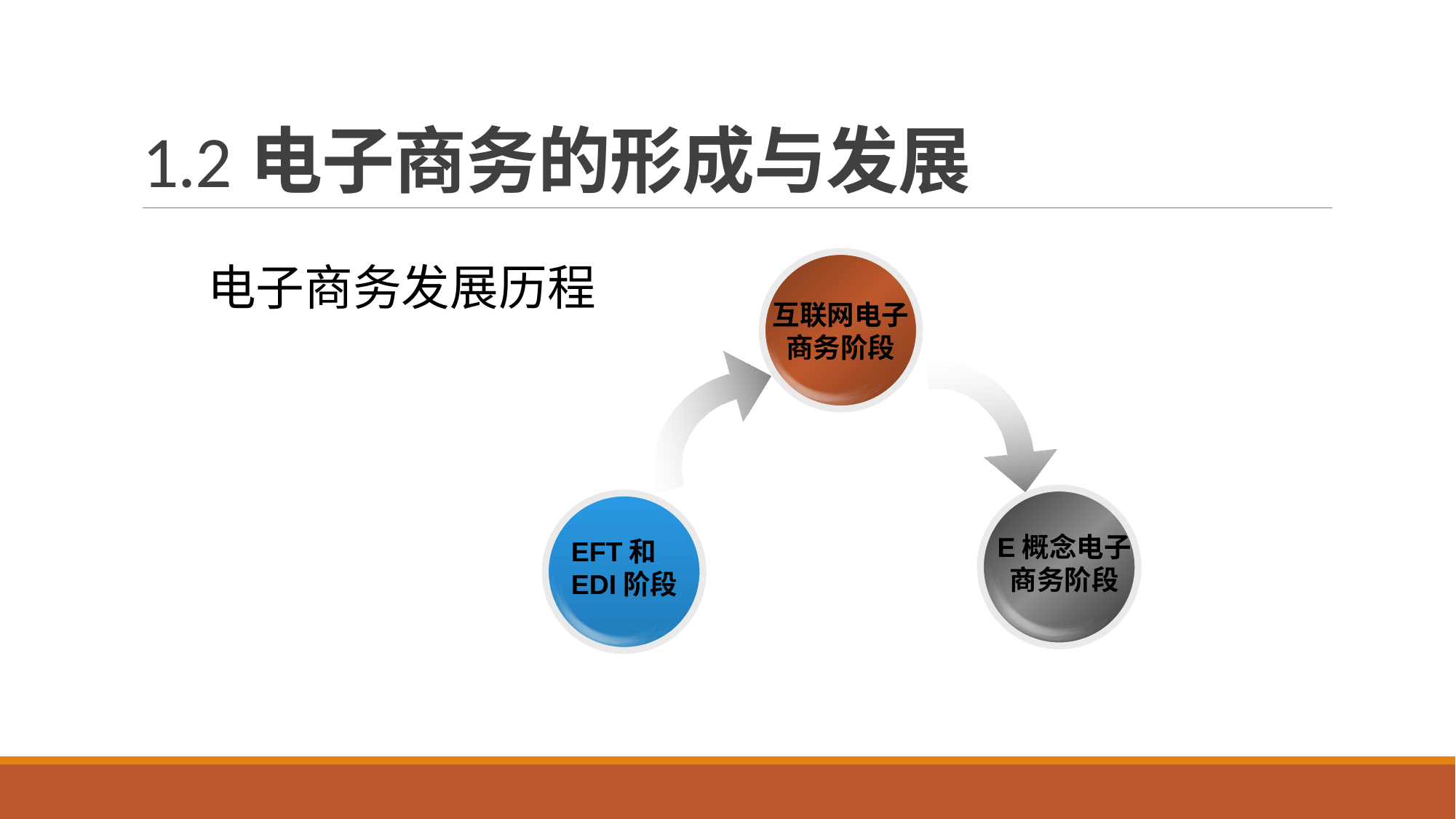

# 1.2电子商务的形成与发展
电子商务发展历程
互联网电子
商务阶段

E概念电子
商务阶段
EFT和
EDI阶段